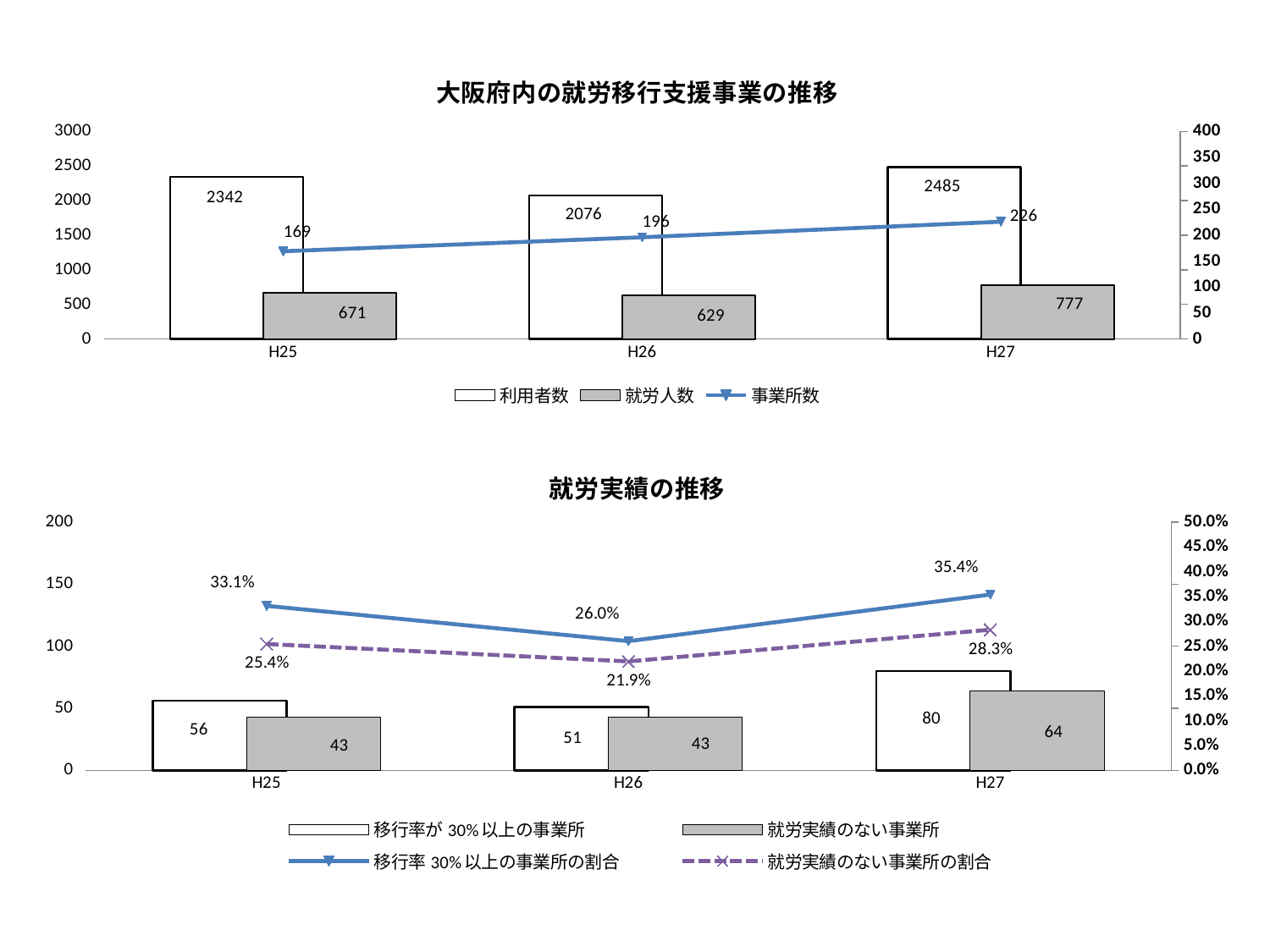

### Chart: 大阪府内の就労移行支援事業の推移

| Category | 利用者数 | 就労人数 | 事業所数 |
|---|---|---|---|
| H25 | 2342.0 | 671.0 | 169.0 |
| H26 | 2076.0 | 629.0 | 196.0 |
| H27 | 2485.0 | 777.0 | 226.0 |

### Chart: 就労実績の推移

| Category | 移行率が30%以上の事業所 | 就労実績のない事業所 | 移行率30%以上の事業所の割合 | 就労実績のない事業所の割合 |
|---|---|---|---|---|
| H25 | 56.0 | 43.0 | 0.33136094674556216 | 0.25443786982248523 |
| H26 | 51.0 | 43.0 | 0.2602040816326531 | 0.2193877551020408 |
| H27 | 80.0 | 64.0 | 0.35398230088495575 | 0.2831858407079646 |